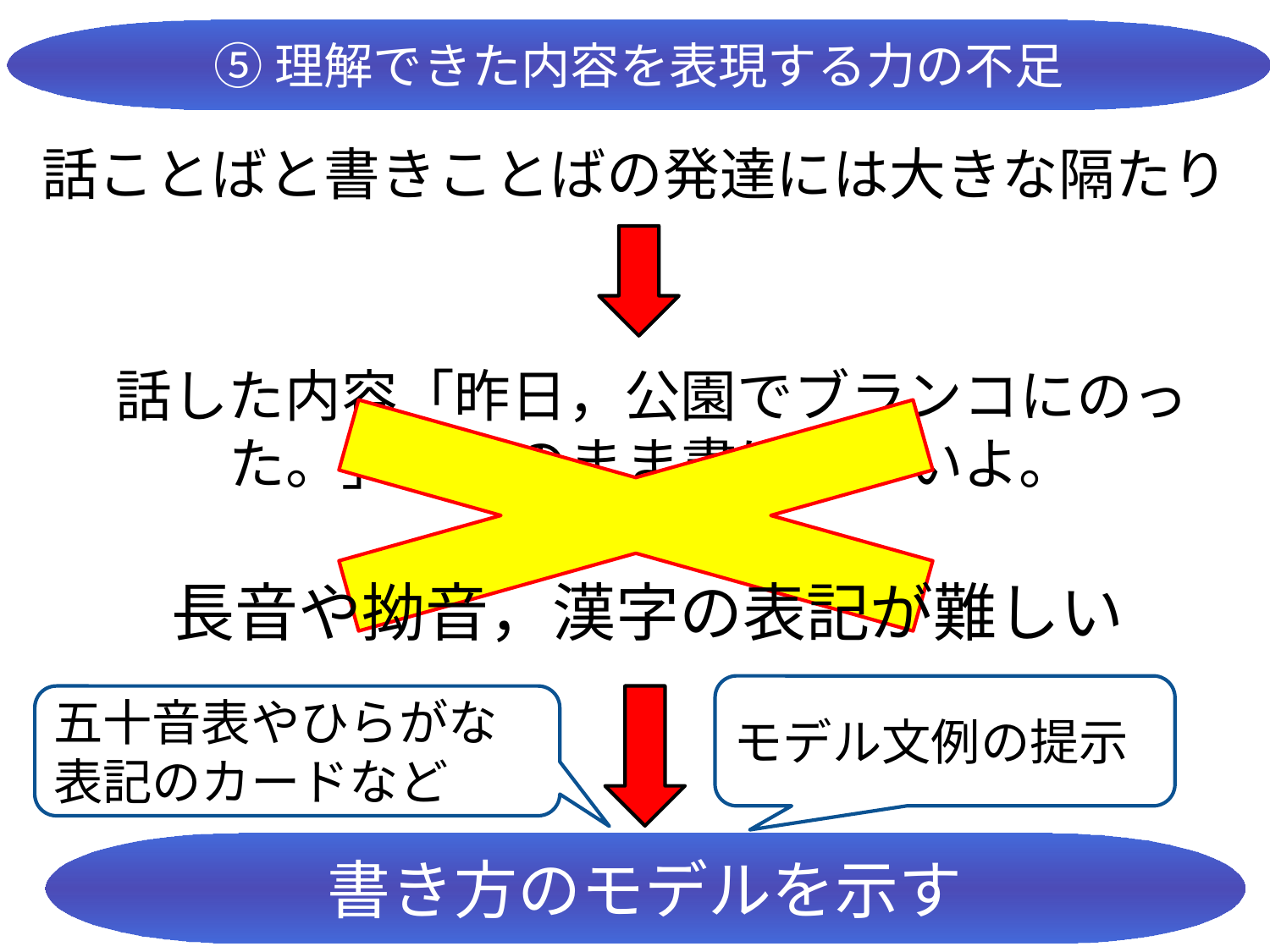

⑤理解できた内容を表現する力の不足
話ことばと書きことばの発達には大きな隔たり

話した内容「昨日，公園でブランコにのった。」をそのまま書けばいいよ。

長音や拗音，漢字の表記が難しい
モデル文例の提示
五十音表やひらがな表記のカードなど

書き方のモデルを示す